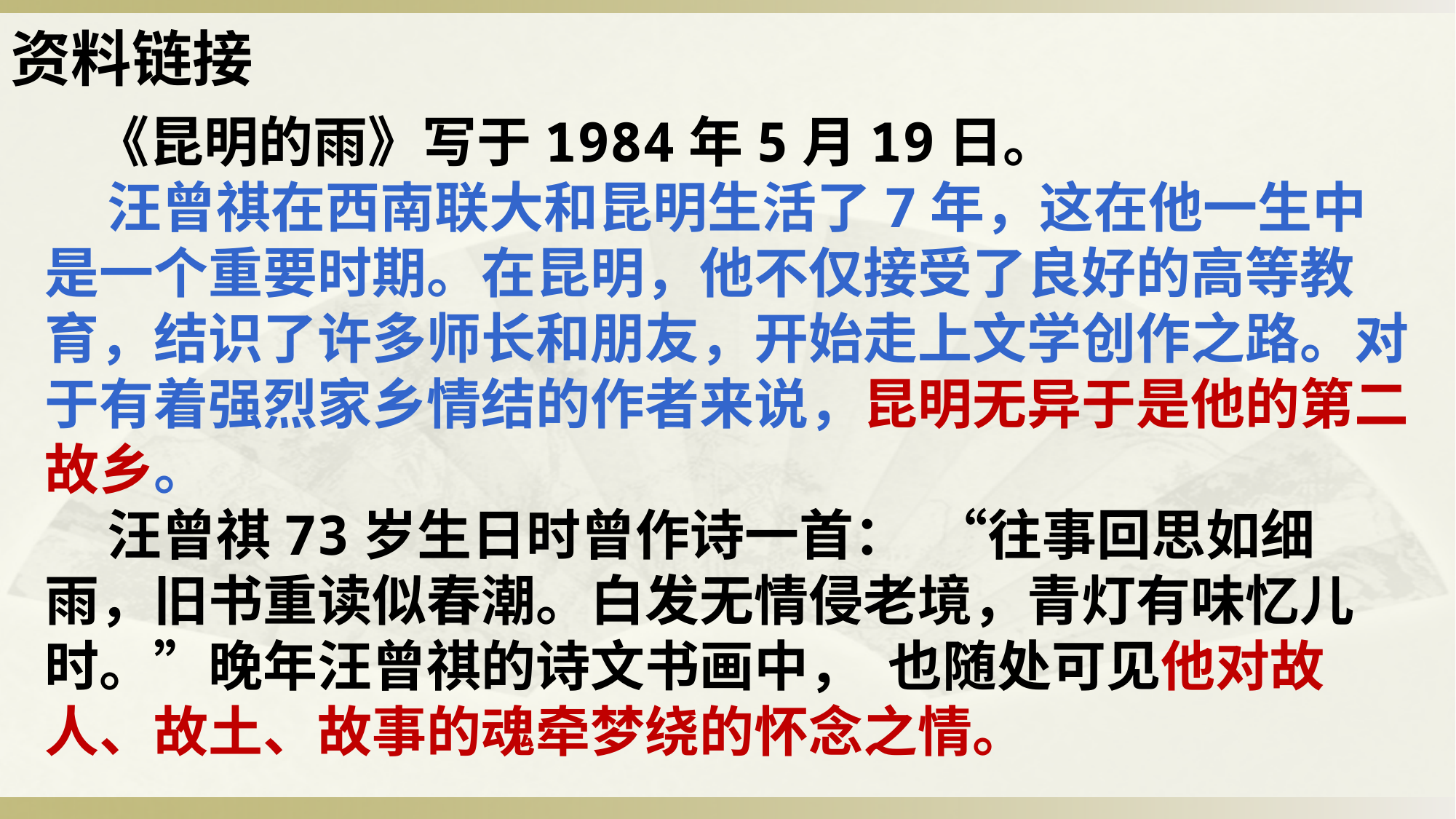

资料链接
   《昆明的雨》写于1984年5月19日。
    汪曾祺在西南联大和昆明生活了7年，这在他一生中是一个重要时期。在昆明，他不仅接受了良好的高等教育，结识了许多师长和朋友，开始走上文学创作之路。对于有着强烈家乡情结的作者来说，昆明无异于是他的第二故乡。
    汪曾祺73岁生日时曾作诗一首：  “往事回思如细雨，旧书重读似春潮。白发无情侵老境，青灯有味忆儿时。”晚年汪曾祺的诗文书画中，  也随处可见他对故人、故土、故事的魂牵梦绕的怀念之情。